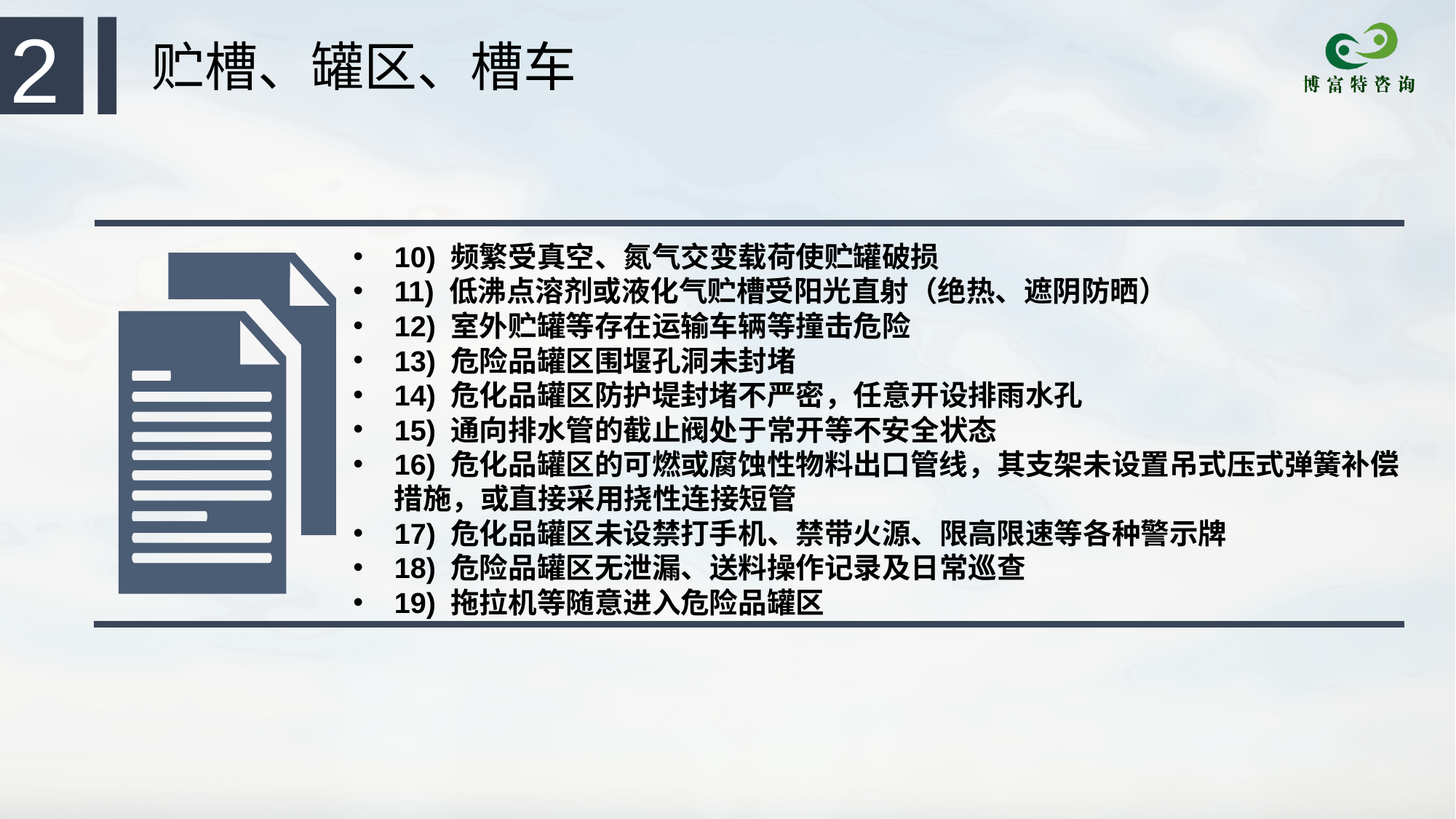

2

 贮槽、罐区、槽车
10) 频繁受真空、氮气交变载荷使贮罐破损
11) 低沸点溶剂或液化气贮槽受阳光直射（绝热、遮阴防晒）
12) 室外贮罐等存在运输车辆等撞击危险
13) 危险品罐区围堰孔洞未封堵
14) 危化品罐区防护堤封堵不严密，任意开设排雨水孔
15) 通向排水管的截止阀处于常开等不安全状态
16) 危化品罐区的可燃或腐蚀性物料出口管线，其支架未设置吊式压式弹簧补偿措施，或直接采用挠性连接短管
17) 危化品罐区未设禁打手机、禁带火源、限高限速等各种警示牌
18) 危险品罐区无泄漏、送料操作记录及日常巡查
19) 拖拉机等随意进入危险品罐区